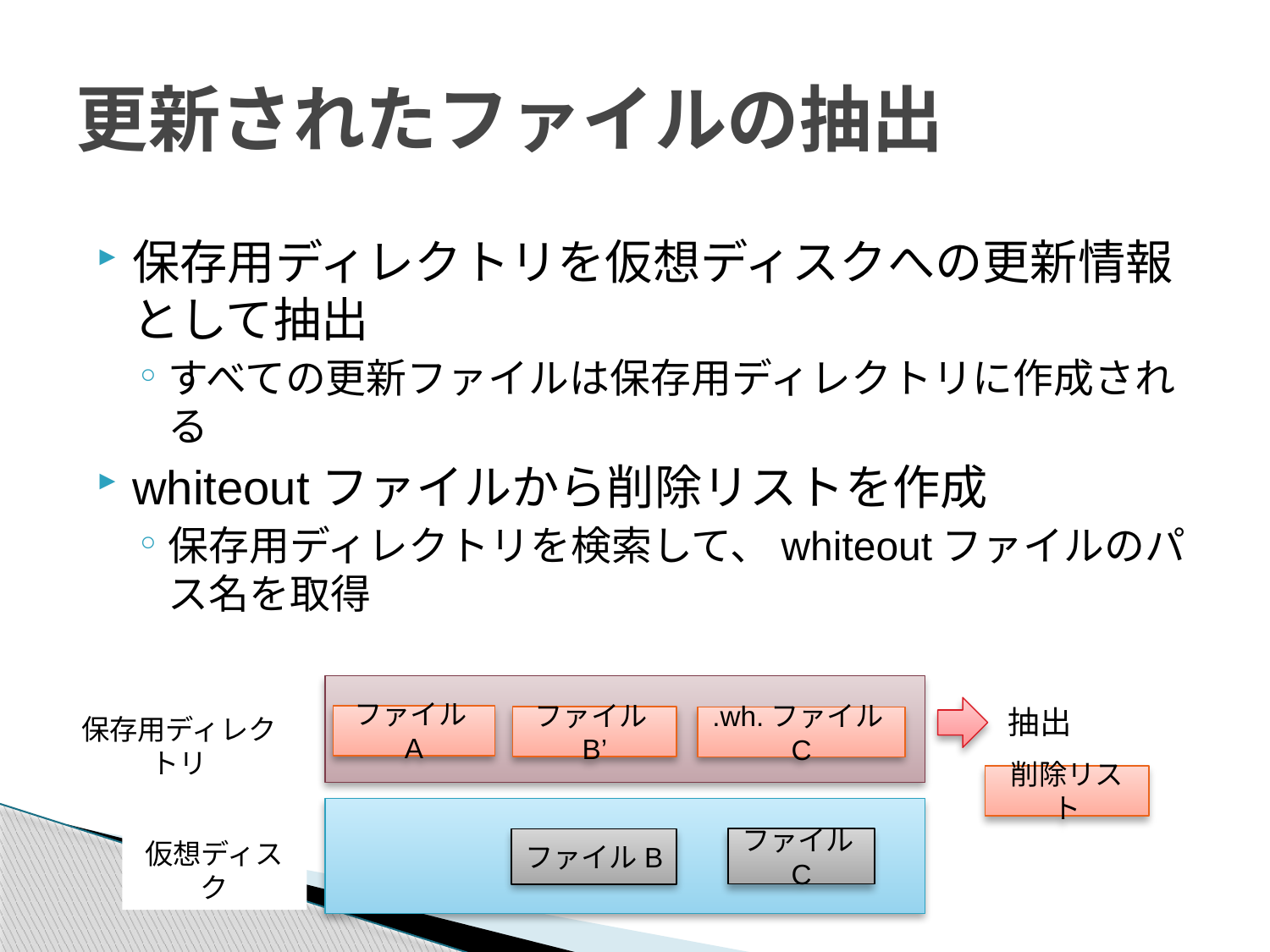

# 更新されたファイルの抽出
保存用ディレクトリを仮想ディスクへの更新情報として抽出
すべての更新ファイルは保存用ディレクトリに作成される
whiteoutファイルから削除リストを作成
保存用ディレクトリを検索して、whiteoutファイルのパス名を取得

抽出

保存用ディレクトリ
ファイルA
ファイルB’
.wh.ファイルC
削除リスト

ファイルC
ファイルB
仮想ディスク